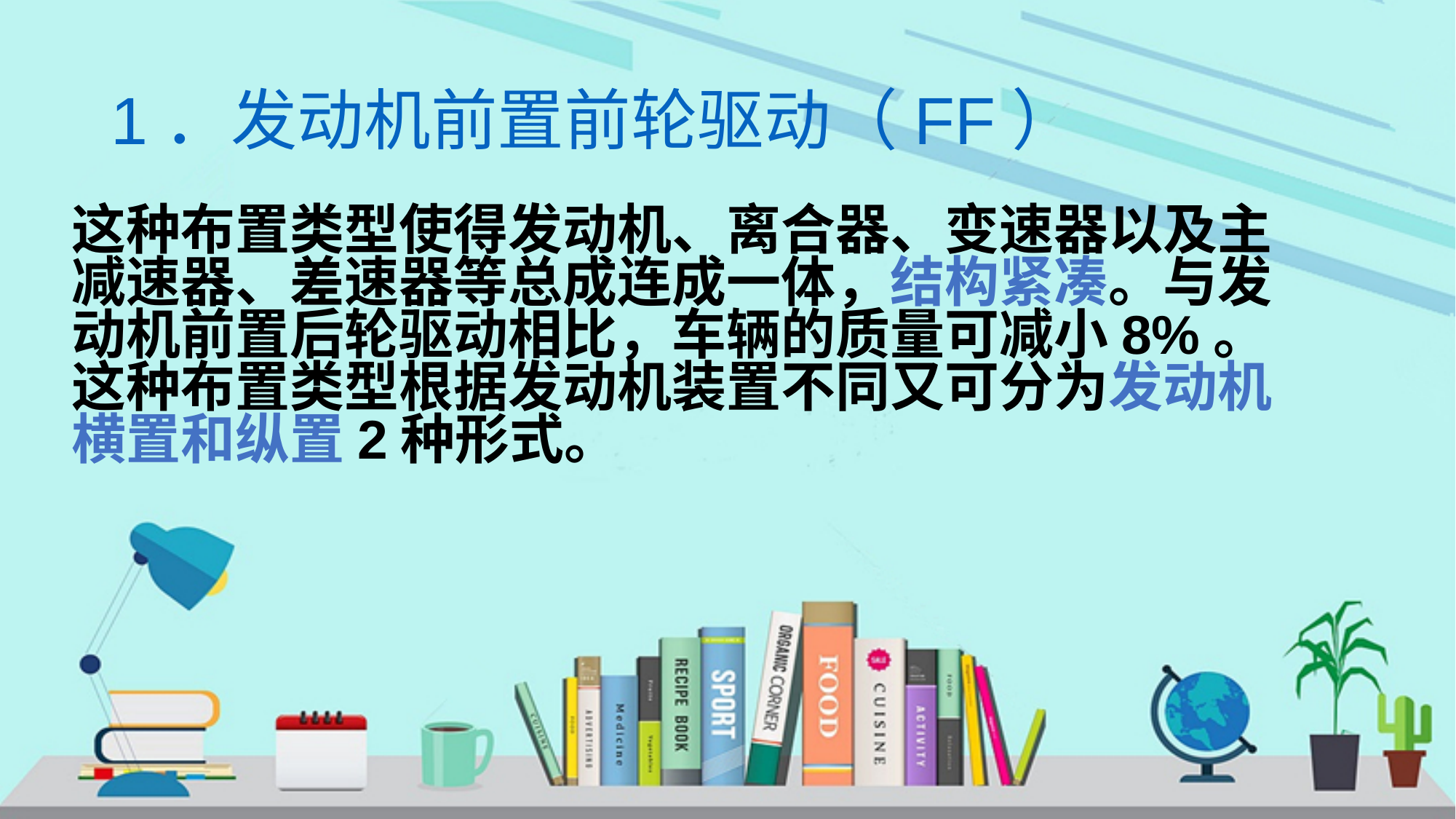

# 1．发动机前置前轮驱动（FF）
这种布置类型使得发动机、离合器、变速器以及主减速器、差速器等总成连成一体，结构紧凑。与发动机前置后轮驱动相比，车辆的质量可减小8%。这种布置类型根据发动机装置不同又可分为发动机横置和纵置2种形式。